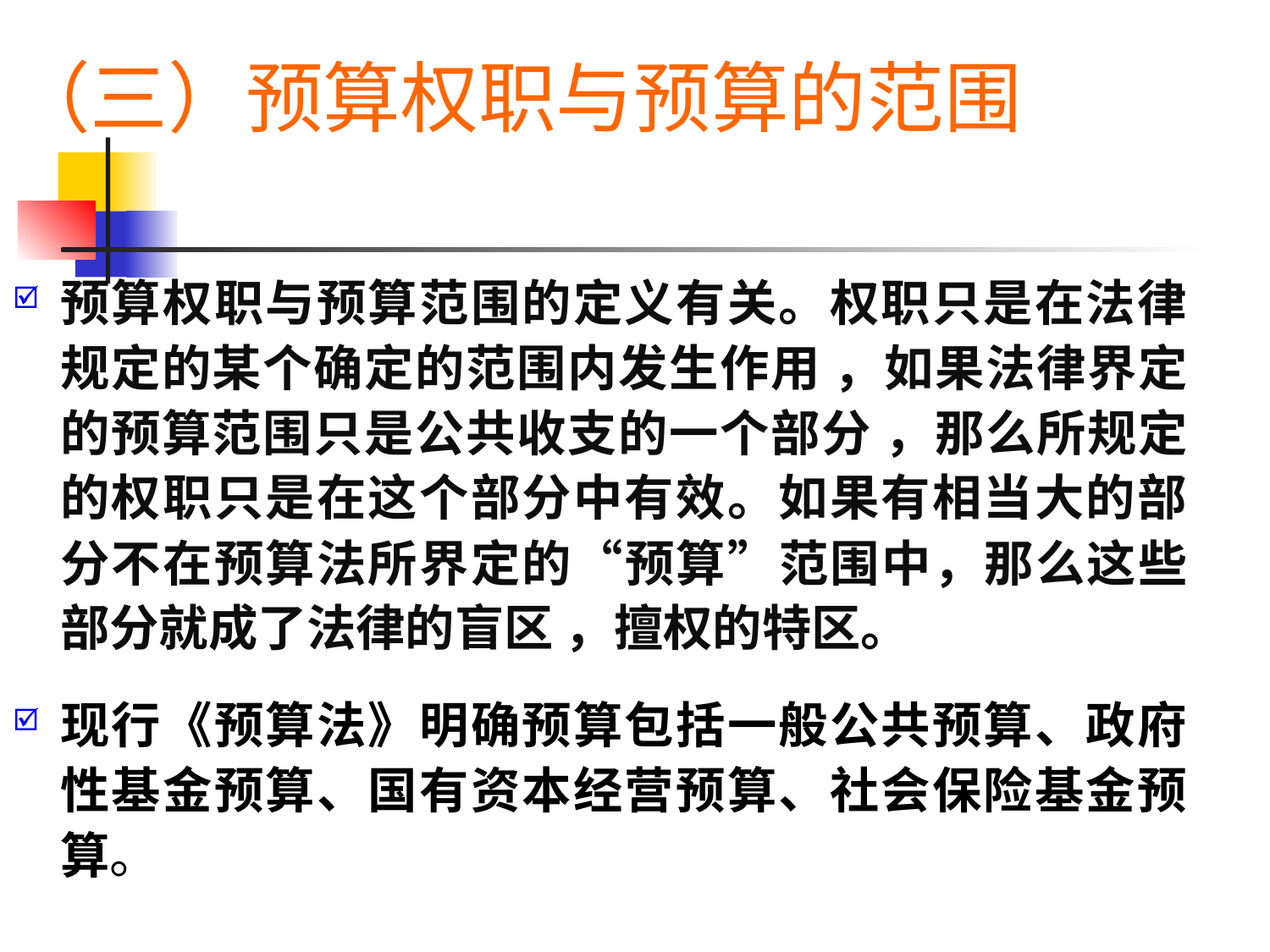

（三）预算权职与预算的范围

预算权职与预算范围的定义有关。权职只是在法律规定的某个确定的范围内发生作用 ，如果法律界定的预算范围只是公共收支的一个部分 ，那么所规定的权职只是在这个部分中有效。如果有相当大的部分不在预算法所界定的“预算”范围中，那么这些部分就成了法律的盲区 ，擅权的特区。
现行《预算法》明确预算包括一般公共预算、政府性基金预算、国有资本经营预算、社会保险基金预算。